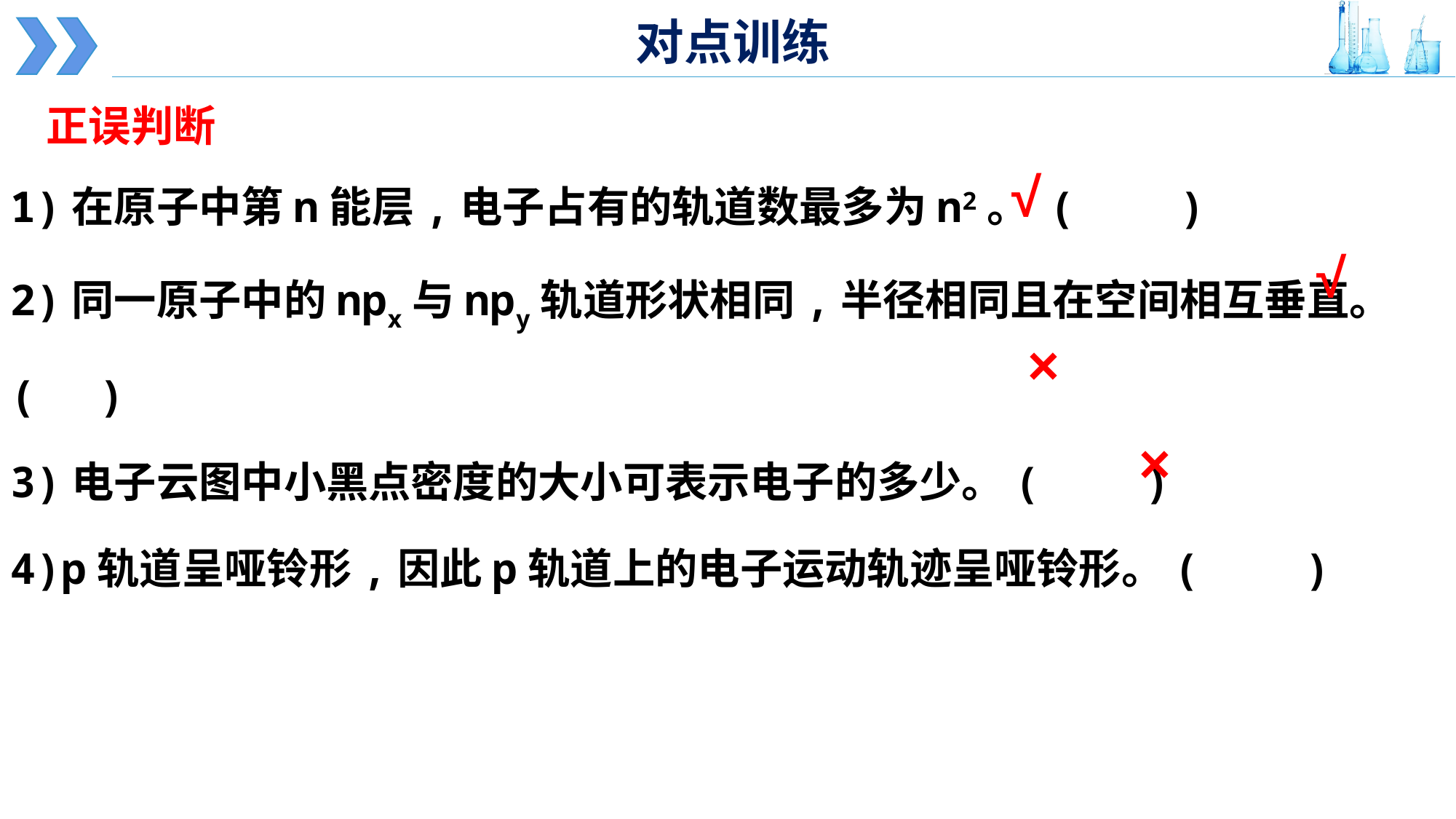

对点训练
正误判断
1)在原子中第n能层,电子占有的轨道数最多为n2。 (　　)
2)同一原子中的npx与npy轨道形状相同,半径相同且在空间相互垂直。(　)
3)电子云图中小黑点密度的大小可表示电子的多少。(　　)
4)p轨道呈哑铃形,因此p轨道上的电子运动轨迹呈哑铃形。(　　)
√
√
×
×